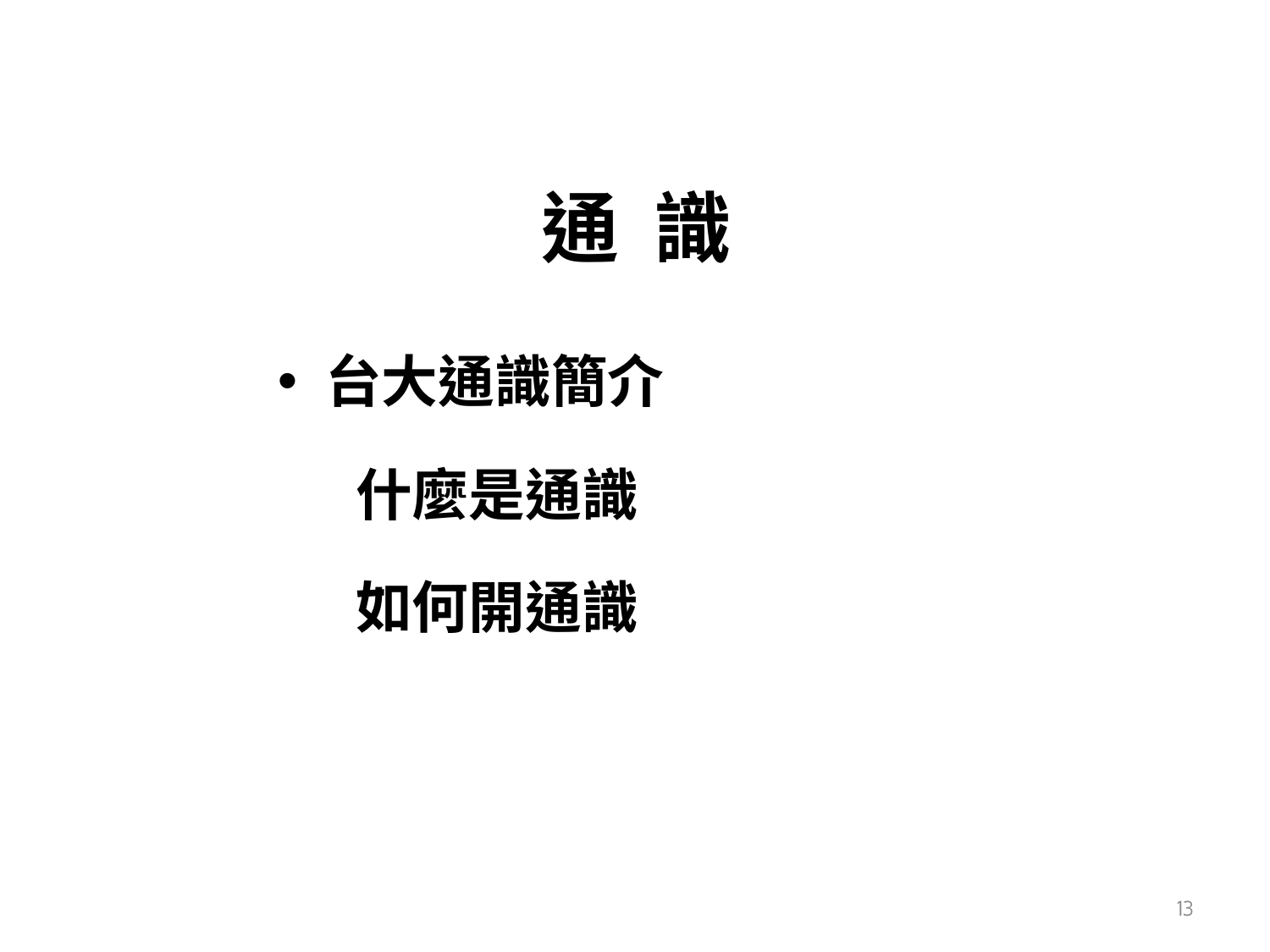

# 通  識
台大通識簡介
     什麼是通識
     如何開通識
13